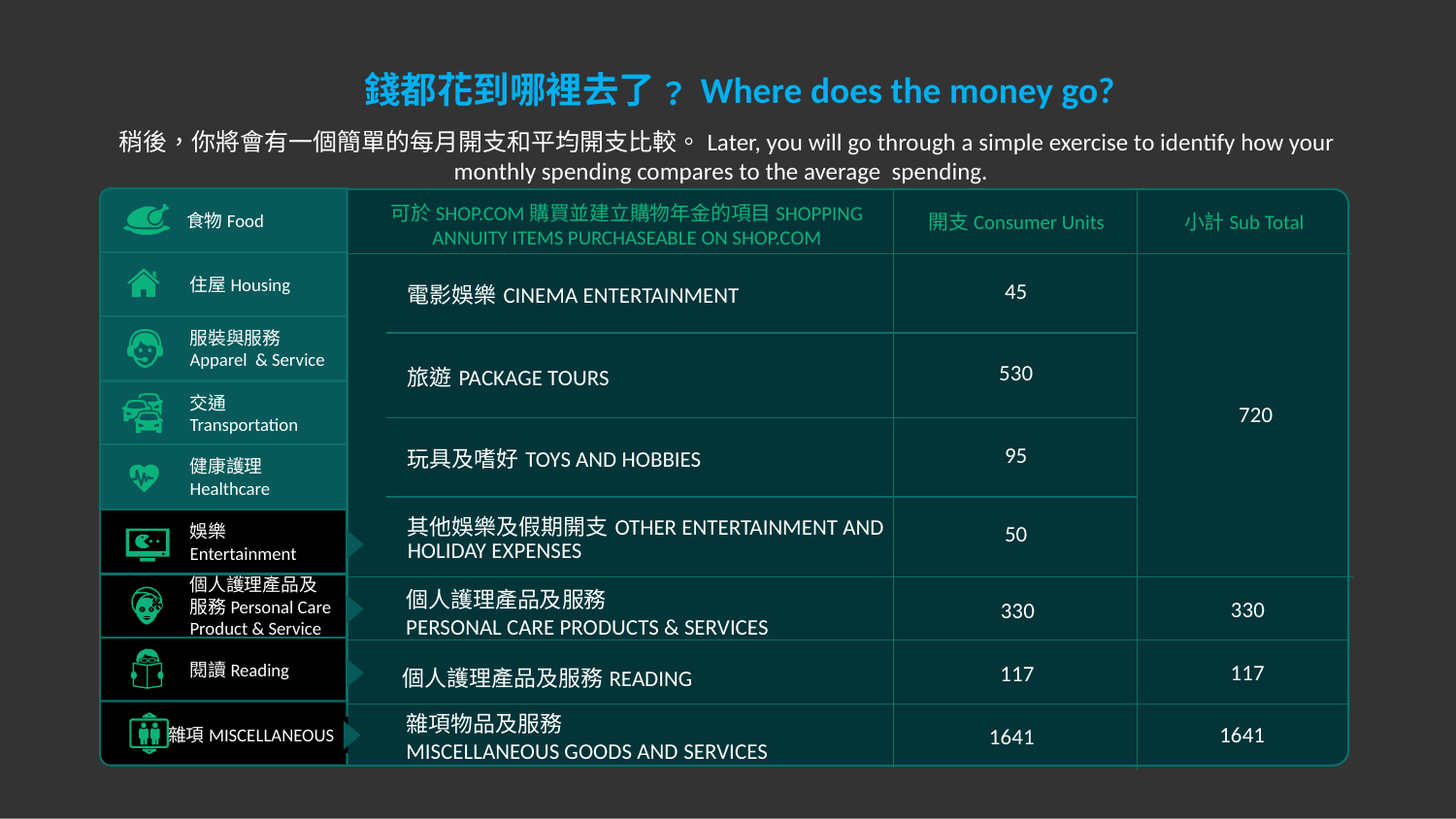

錢都花到哪裡去了﹖Where does the money go?
稍後，你將會有一個簡單的每月開支和平均開支比較。Later, you will go through a simple exercise to identify how your monthly spending compares to the average  spending.
食物Food

可於SHOP.COM購買並建立購物年金的項目SHOPPING ANNUITY ITEMS PURCHASEABLE ON SHOP.COM
開支Consumer Units
小計Sub Total
住屋Housing

| 電影娛樂Cinema entertainment | 45 |
| --- | --- |
| 旅遊Package tours | 530 |
| 玩具及嗜好Toys and hobbies | 95 |
| 其他娛樂及假期開支Other entertainment and holiday expenses | 50 |
服裝與服務Apparel  & Service

交通Transportation

720
健康護理Healthcare

娛樂Entertainment

個人護理產品及服務Personal Care Product & Service

個人護理產品及服務
Personal care products & services
330
330

閱讀Reading

117
117
個人護理產品及服務reading

雜項MISCELLANEOUS
雜項物品及服務
MISCELLANEOUS GOODS and SERVICES
1641
1641